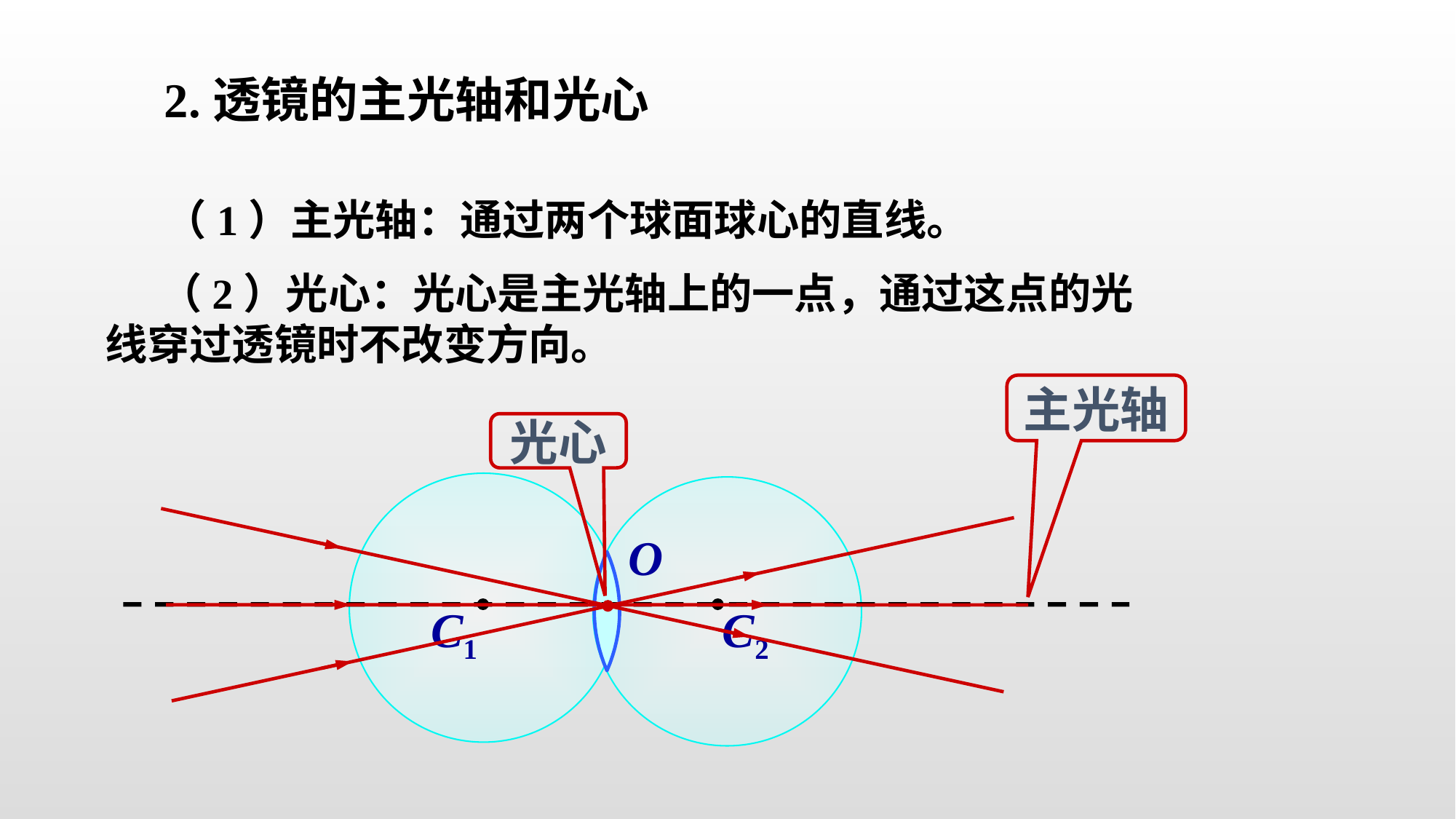

2.透镜的主光轴和光心
（1）主光轴：通过两个球面球心的直线。
（2）光心：光心是主光轴上的一点，通过这点的光线穿过透镜时不改变方向。
主光轴
光心

O

 C1

 C2